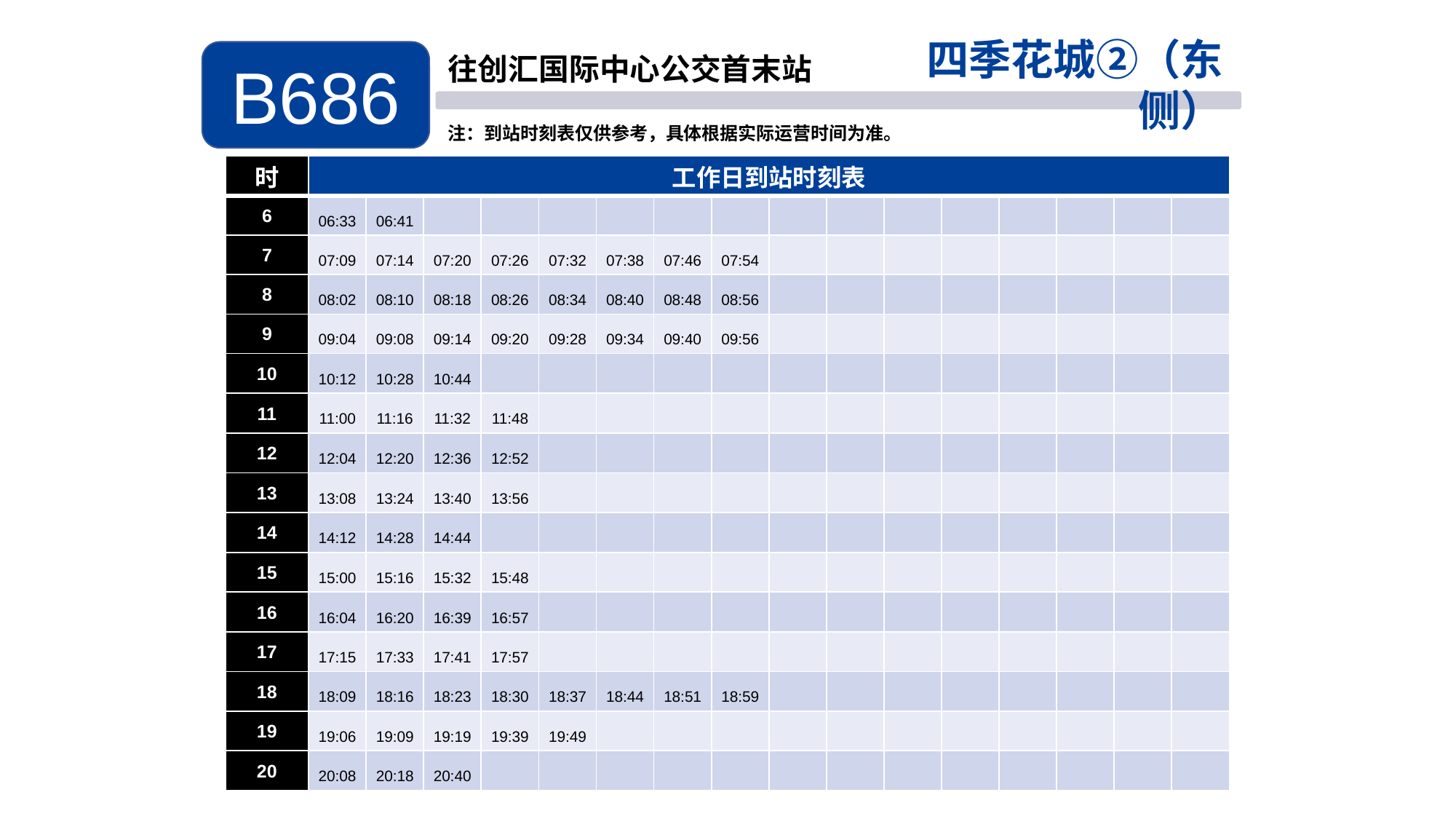

四季花城②（东侧）
B686
往创汇国际中心公交首末站

注：到站时刻表仅供参考，具体根据实际运营时间为准。
| 时 | 工作日到站时刻表 |  |  |  |  |  |  |  |  |  |  |  |  |  |  |  |
| --- | --- | --- | --- | --- | --- | --- | --- | --- | --- | --- | --- | --- | --- | --- | --- | --- |
| 6 | 06:33 | 06:41 |  |  |  |  |  |  |  |  |  |  |  |  |  |  |
| 7 | 07:09 | 07:14 | 07:20 | 07:26 | 07:32 | 07:38 | 07:46 | 07:54 |  |  |  |  |  |  |  |  |
| 8 | 08:02 | 08:10 | 08:18 | 08:26 | 08:34 | 08:40 | 08:48 | 08:56 |  |  |  |  |  |  |  |  |
| 9 | 09:04 | 09:08 | 09:14 | 09:20 | 09:28 | 09:34 | 09:40 | 09:56 |  |  |  |  |  |  |  |  |
| 10 | 10:12 | 10:28 | 10:44 |  |  |  |  |  |  |  |  |  |  |  |  |  |
| 11 | 11:00 | 11:16 | 11:32 | 11:48 |  |  |  |  |  |  |  |  |  |  |  |  |
| 12 | 12:04 | 12:20 | 12:36 | 12:52 |  |  |  |  |  |  |  |  |  |  |  |  |
| 13 | 13:08 | 13:24 | 13:40 | 13:56 |  |  |  |  |  |  |  |  |  |  |  |  |
| 14 | 14:12 | 14:28 | 14:44 |  |  |  |  |  |  |  |  |  |  |  |  |  |
| 15 | 15:00 | 15:16 | 15:32 | 15:48 |  |  |  |  |  |  |  |  |  |  |  |  |
| 16 | 16:04 | 16:20 | 16:39 | 16:57 |  |  |  |  |  |  |  |  |  |  |  |  |
| 17 | 17:15 | 17:33 | 17:41 | 17:57 |  |  |  |  |  |  |  |  |  |  |  |  |
| 18 | 18:09 | 18:16 | 18:23 | 18:30 | 18:37 | 18:44 | 18:51 | 18:59 |  |  |  |  |  |  |  |  |
| 19 | 19:06 | 19:09 | 19:19 | 19:39 | 19:49 |  |  |  |  |  |  |  |  |  |  |  |
| 20 | 20:08 | 20:18 | 20:40 |  |  |  |  |  |  |  |  |  |  |  |  |  |